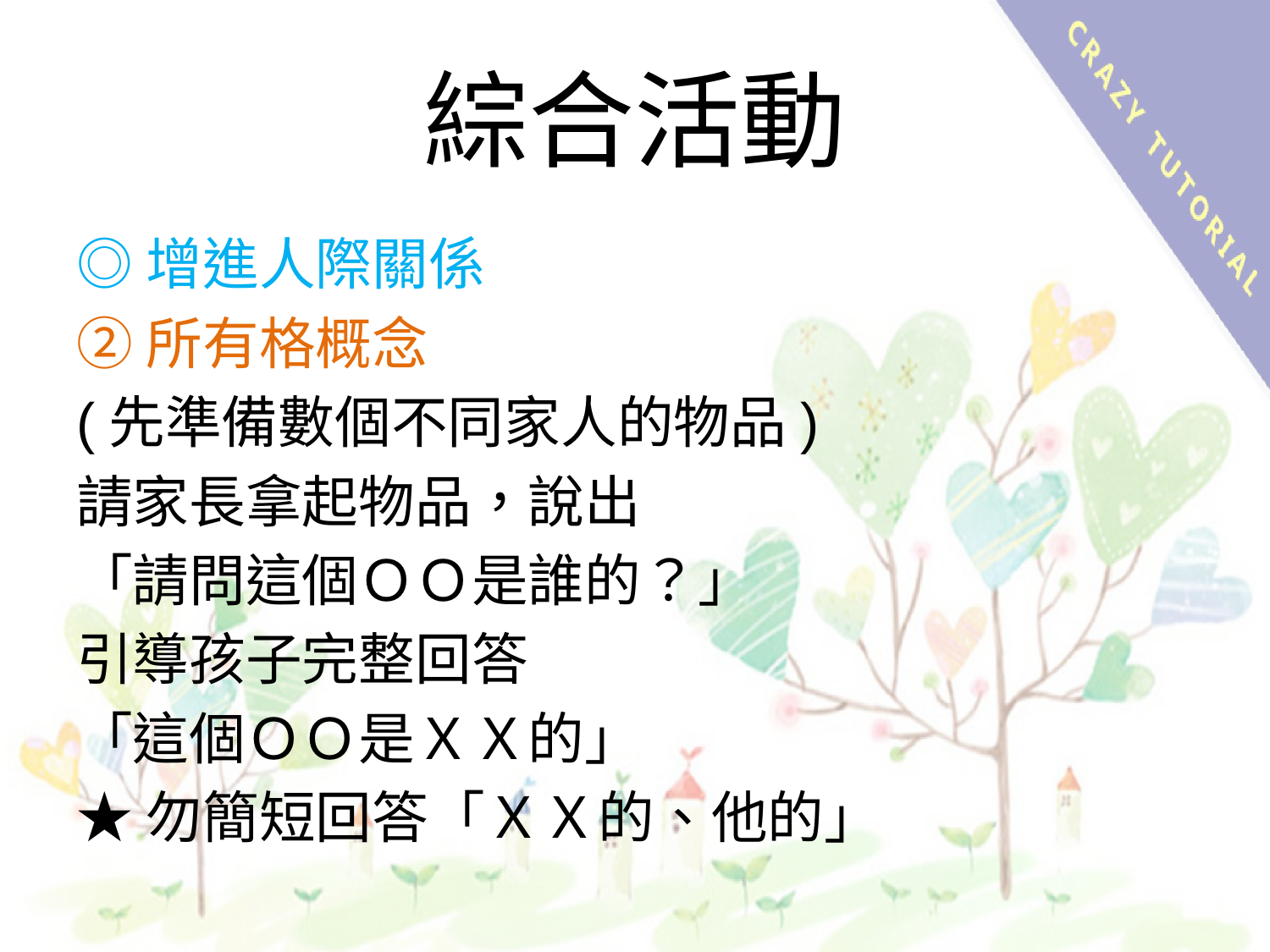

# 綜合活動
◎增進人際關係
②所有格概念
(先準備數個不同家人的物品)
請家長拿起物品，說出
「請問這個ＯＯ是誰的？」
引導孩子完整回答
「這個ＯＯ是ＸＸ的」
★勿簡短回答「ＸＸ的、他的」